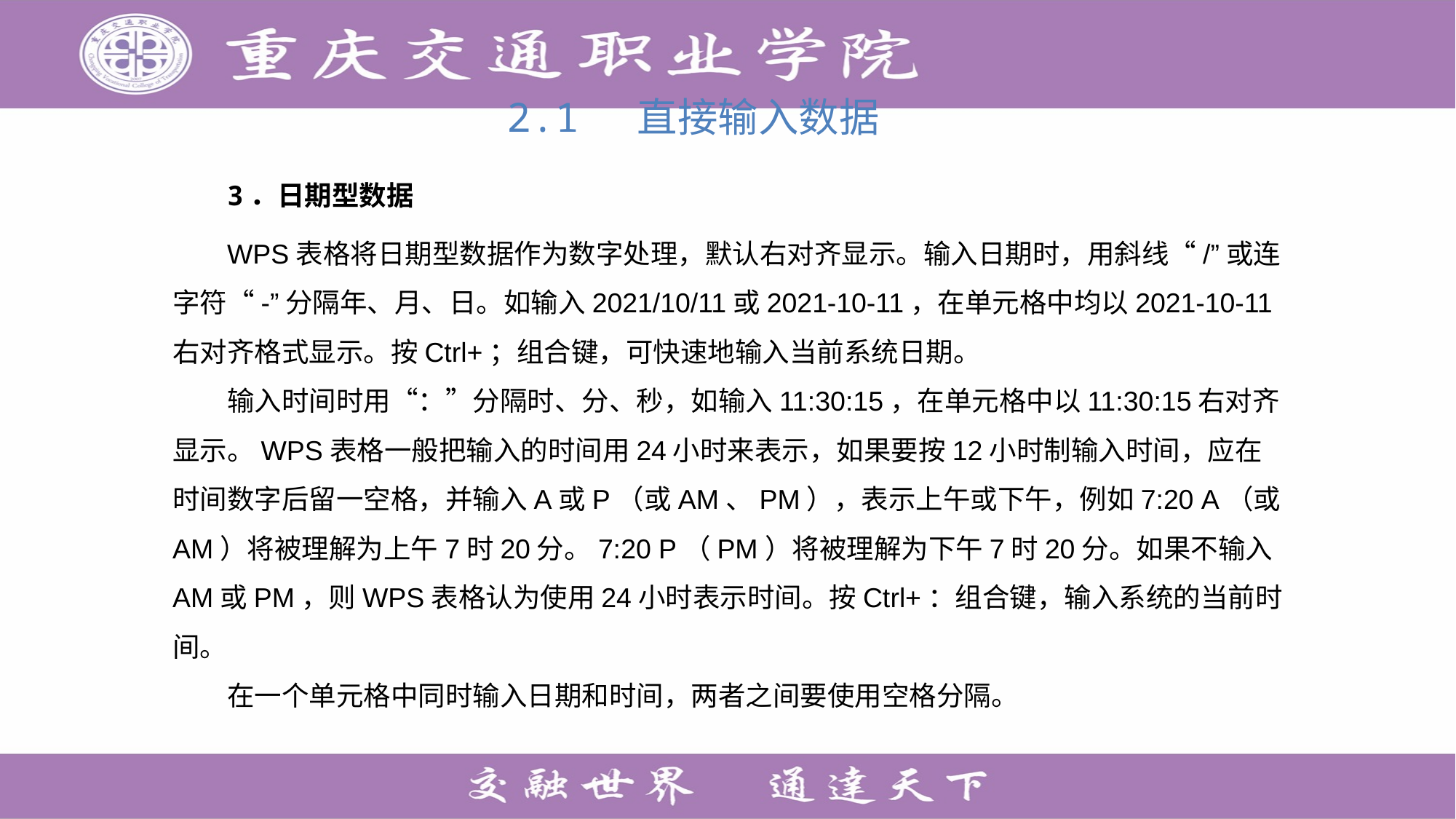

# 2.1  直接输入数据
3．日期型数据
WPS表格将日期型数据作为数字处理，默认右对齐显示。输入日期时，用斜线“/”或连字符“-”分隔年、月、日。如输入2021/10/11或2021-10-11，在单元格中均以2021-10-11右对齐格式显示。按Ctrl+；组合键，可快速地输入当前系统日期。
输入时间时用“：”分隔时、分、秒，如输入11:30:15，在单元格中以11:30:15右对齐显示。WPS表格一般把输入的时间用24小时来表示，如果要按12小时制输入时间，应在时间数字后留一空格，并输入A或P（或AM、PM），表示上午或下午，例如7:20 A（或AM）将被理解为上午7时20分。7:20 P（PM）将被理解为下午7时20分。如果不输入AM或PM，则WPS表格认为使用24小时表示时间。按Ctrl+：组合键，输入系统的当前时间。
在一个单元格中同时输入日期和时间，两者之间要使用空格分隔。